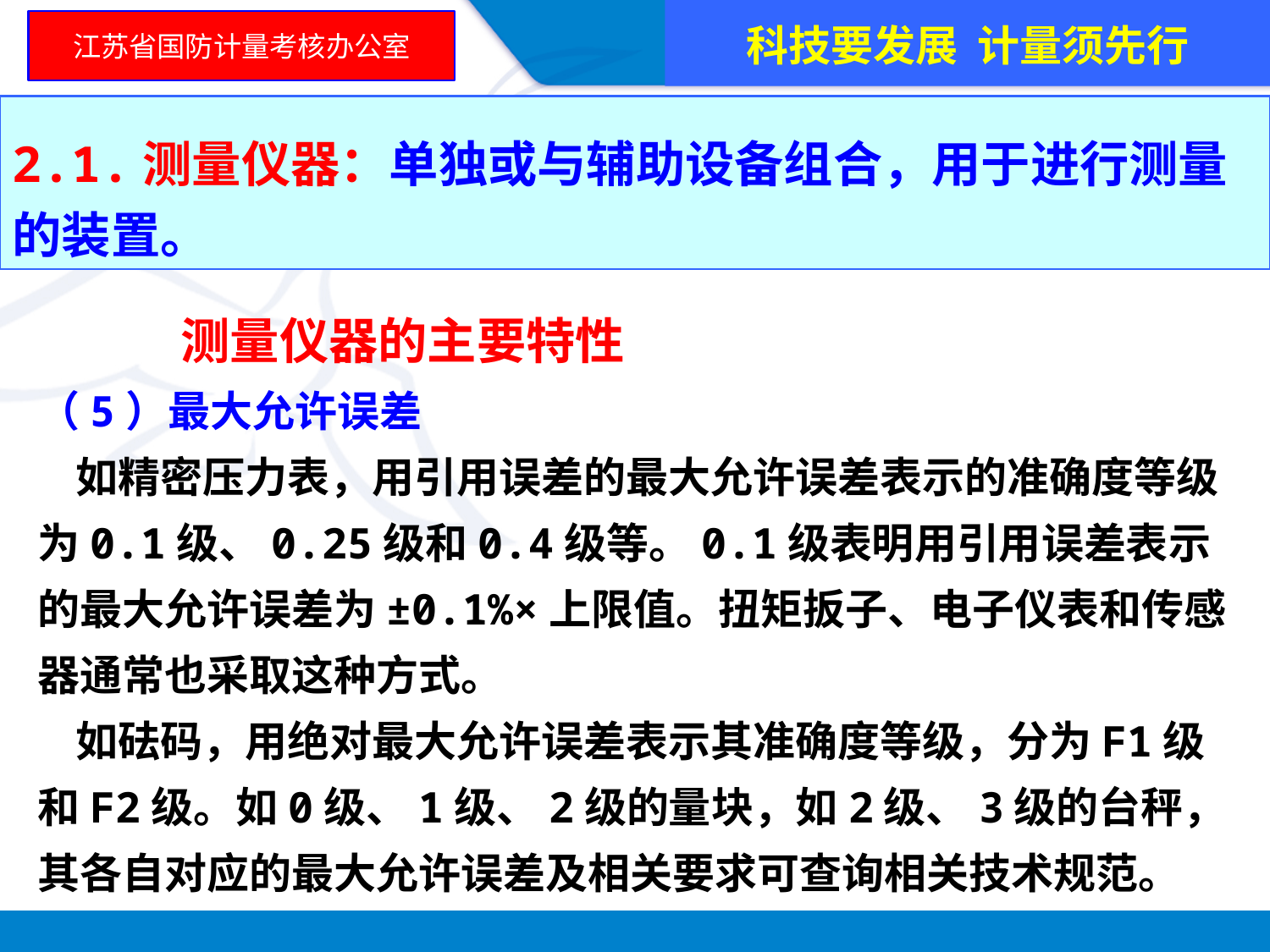

科技要发展  计量须先行
江苏省国防计量考核办公室
2.1.测量仪器：单独或与辅助设备组合，用于进行测量的装置。

              测量仪器的主要特性
（5）最大允许误差
    如精密压力表，用引用误差的最大允许误差表示的准确度等级为0.1级、0.25级和0.4级等。0.1级表明用引用误差表示的最大允许误差为±0.1%×上限值。扭矩扳子、电子仪表和传感器通常也采取这种方式。
    如砝码，用绝对最大允许误差表示其准确度等级，分为F1级和F2级。如0级、1级、2级的量块，如2级、3级的台秤，其各自对应的最大允许误差及相关要求可查询相关技术规范。